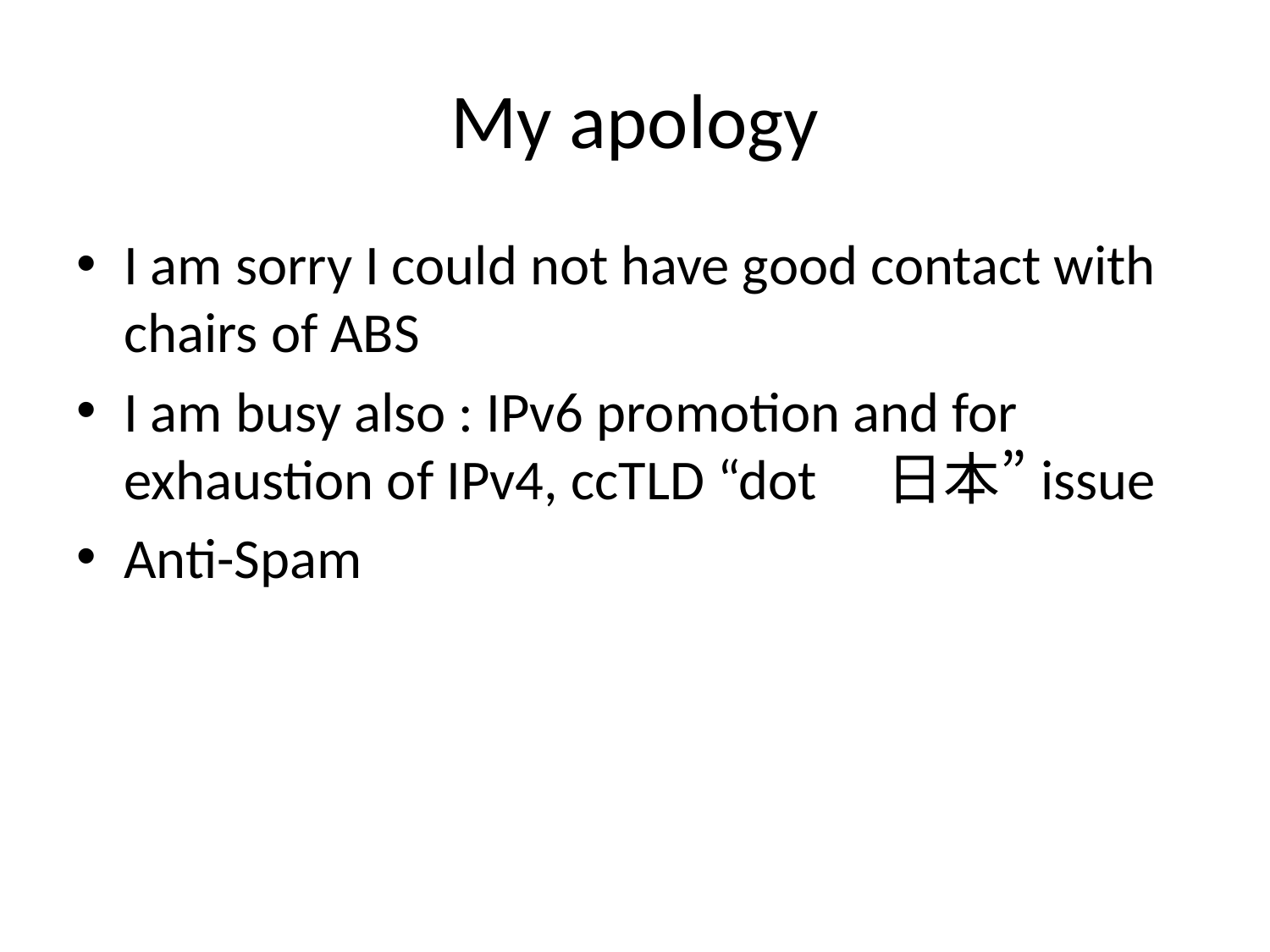

# My apology
I am sorry I could not have good contact with chairs of ABS
I am busy also : IPv6 promotion and for exhaustion of IPv4, ccTLD “dot　日本”issue
Anti-Spam